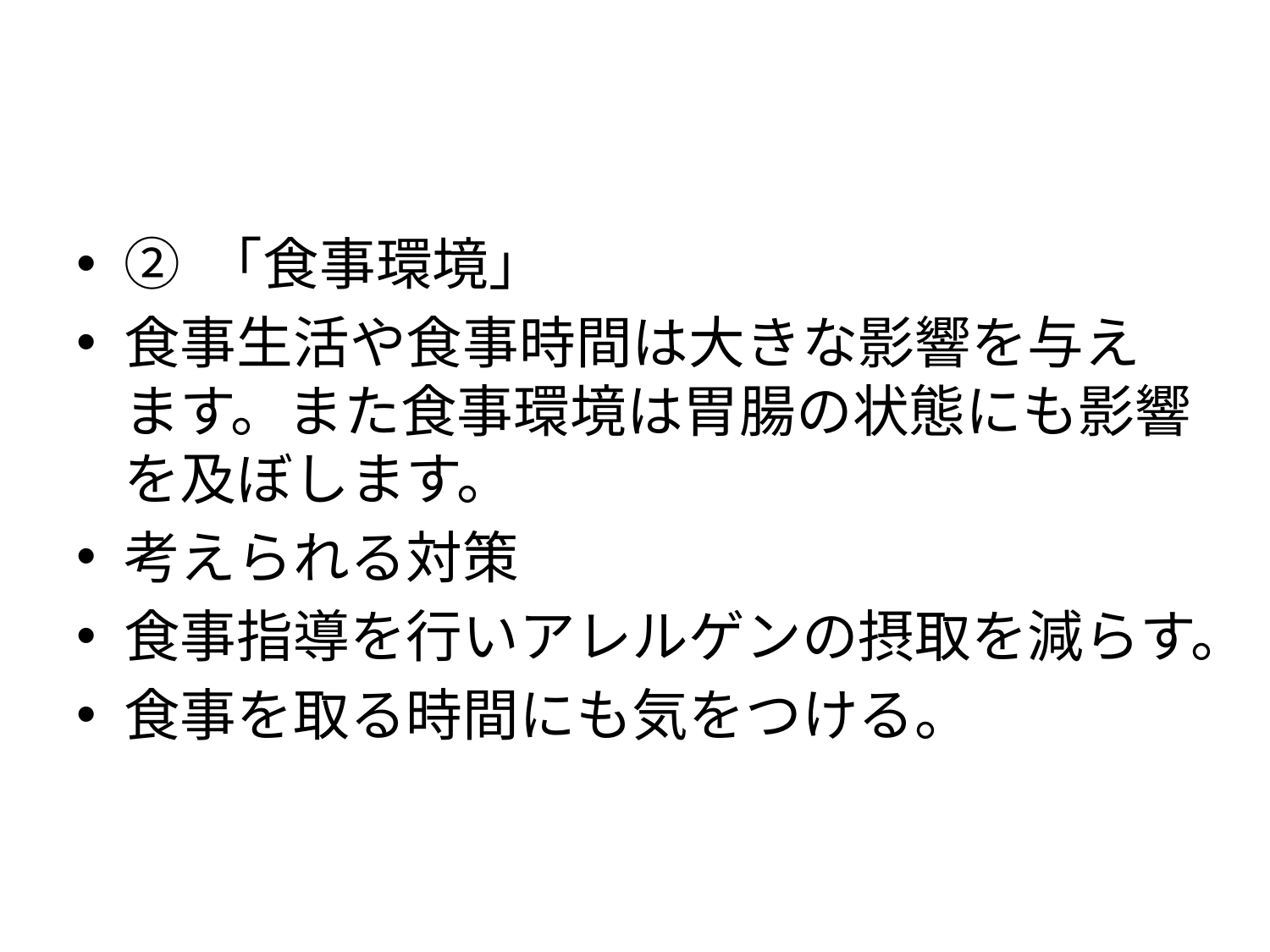

#
② 「食事環境」
食事生活や食事時間は大きな影響を与えます。また食事環境は胃腸の状態にも影響を及ぼします。
考えられる対策
食事指導を行いアレルゲンの摂取を減らす。
食事を取る時間にも気をつける。